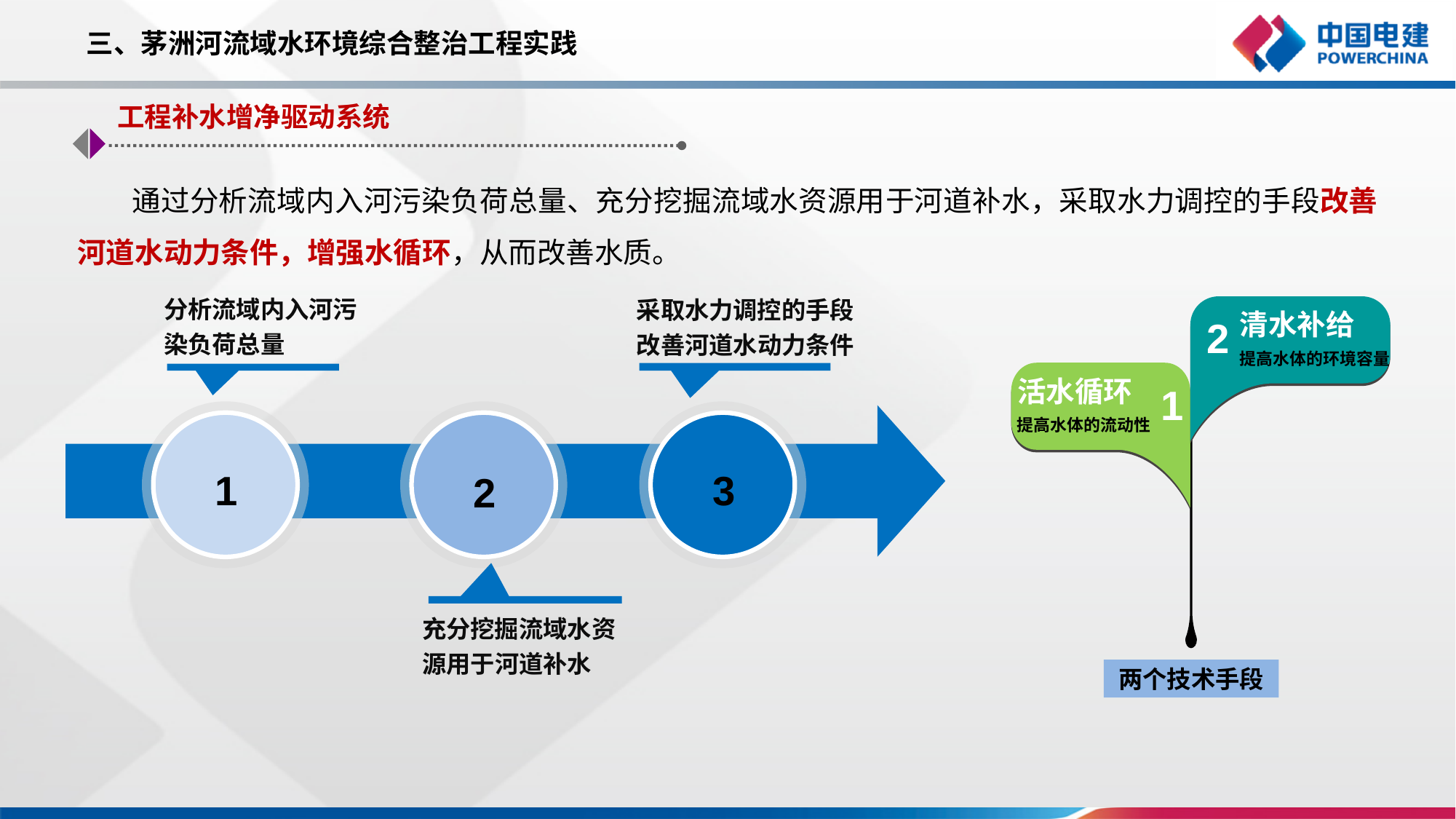

三、茅洲河流域水环境综合整治工程实践
工程补水增净驱动系统

通过分析流域内入河污染负荷总量、充分挖掘流域水资源用于河道补水，采取水力调控的手段改善河道水动力条件，增强水循环，从而改善水质。

分析流域内入河污染负荷总量
采取水力调控的手段改善河道水动力条件

1

2

3
3

充分挖掘流域水资源用于河道补水

清水补给
2
提高水体的环境容量
活水循环
1
提高水体的流动性
两个技术手段